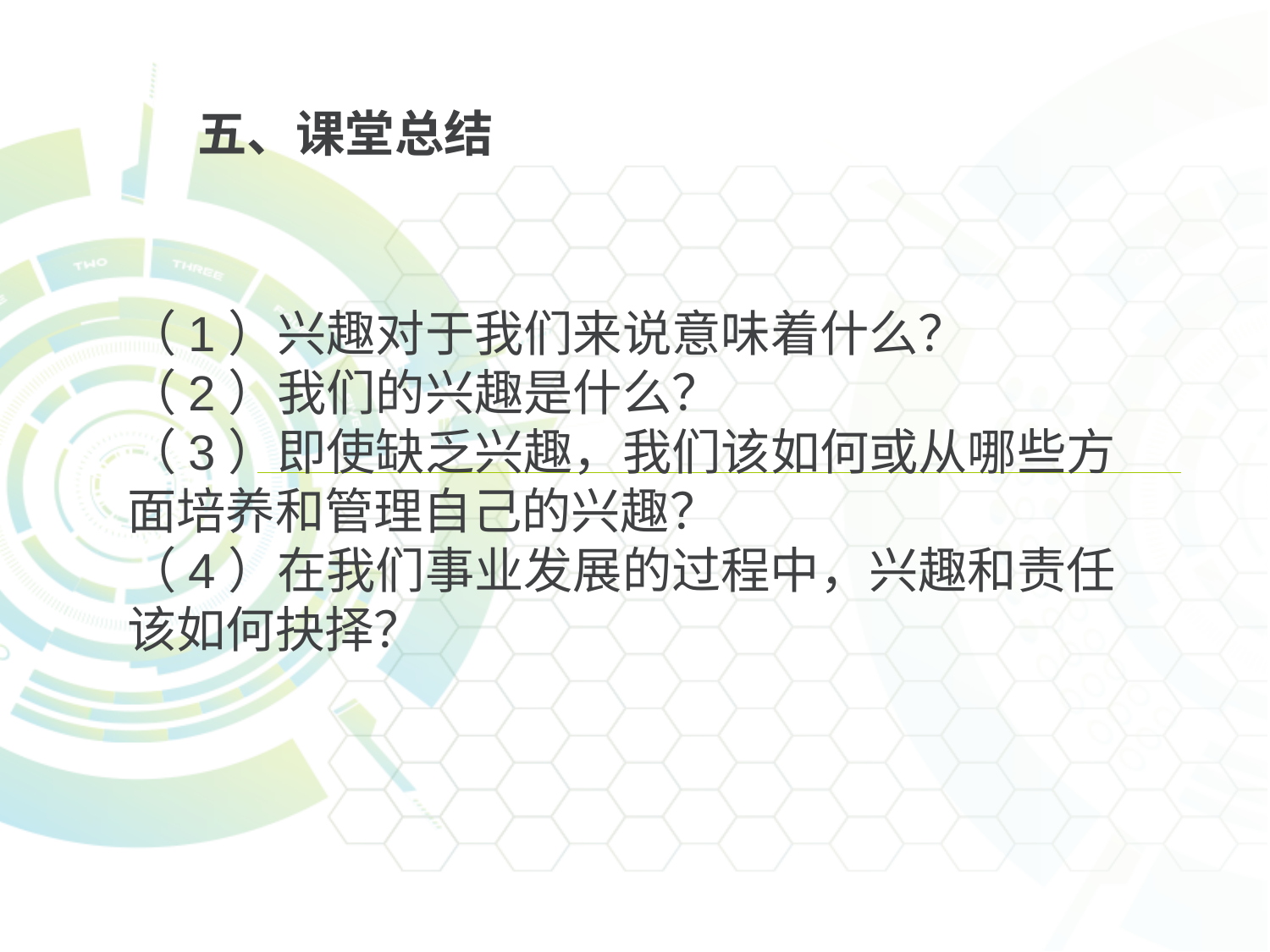

五、课堂总结
（1）兴趣对于我们来说意味着什么？
（2）我们的兴趣是什么？
（3）即使缺乏兴趣，我们该如何或从哪些方面培养和管理自己的兴趣？
（4）在我们事业发展的过程中，兴趣和责任该如何抉择？